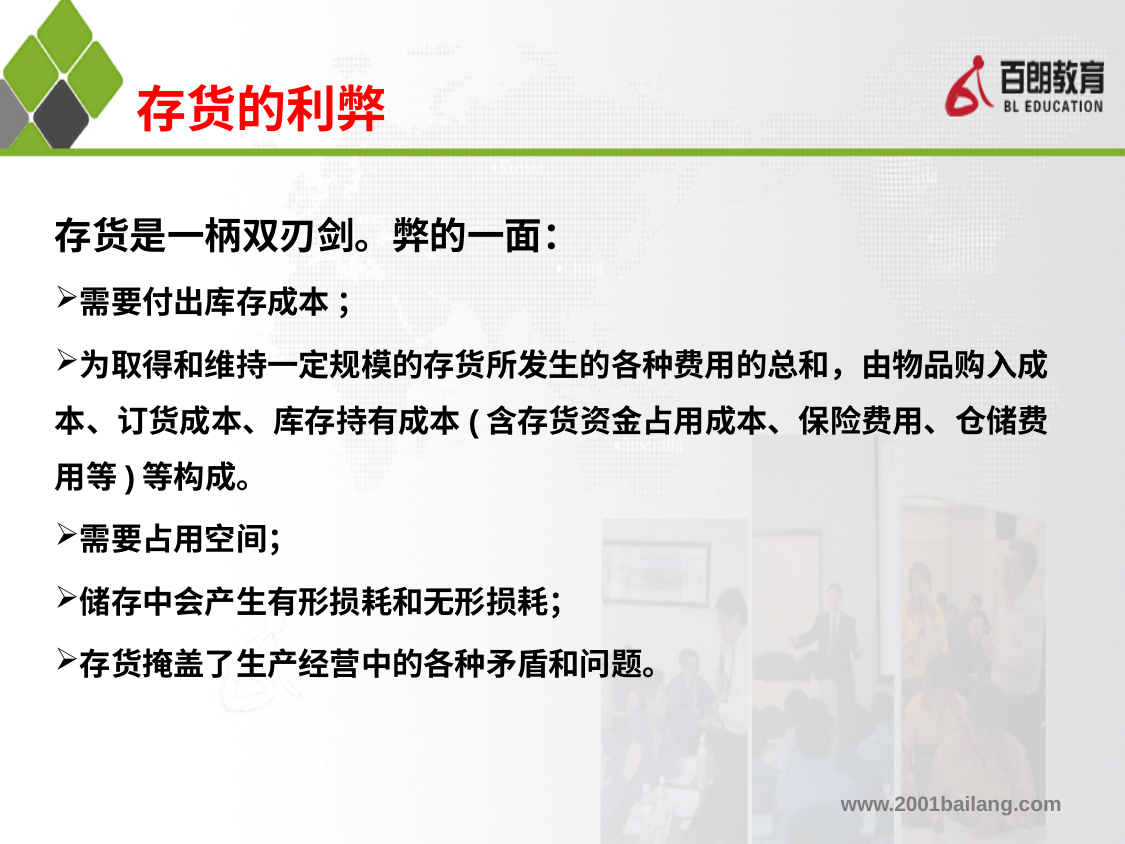

存货的利弊
存货是一柄双刃剑。弊的一面：
需要付出库存成本 ；
为取得和维持一定规模的存货所发生的各种费用的总和，由物品购入成本、订货成本、库存持有成本(含存货资金占用成本、保险费用、仓储费用等)等构成。
需要占用空间；
储存中会产生有形损耗和无形损耗；
存货掩盖了生产经营中的各种矛盾和问题。